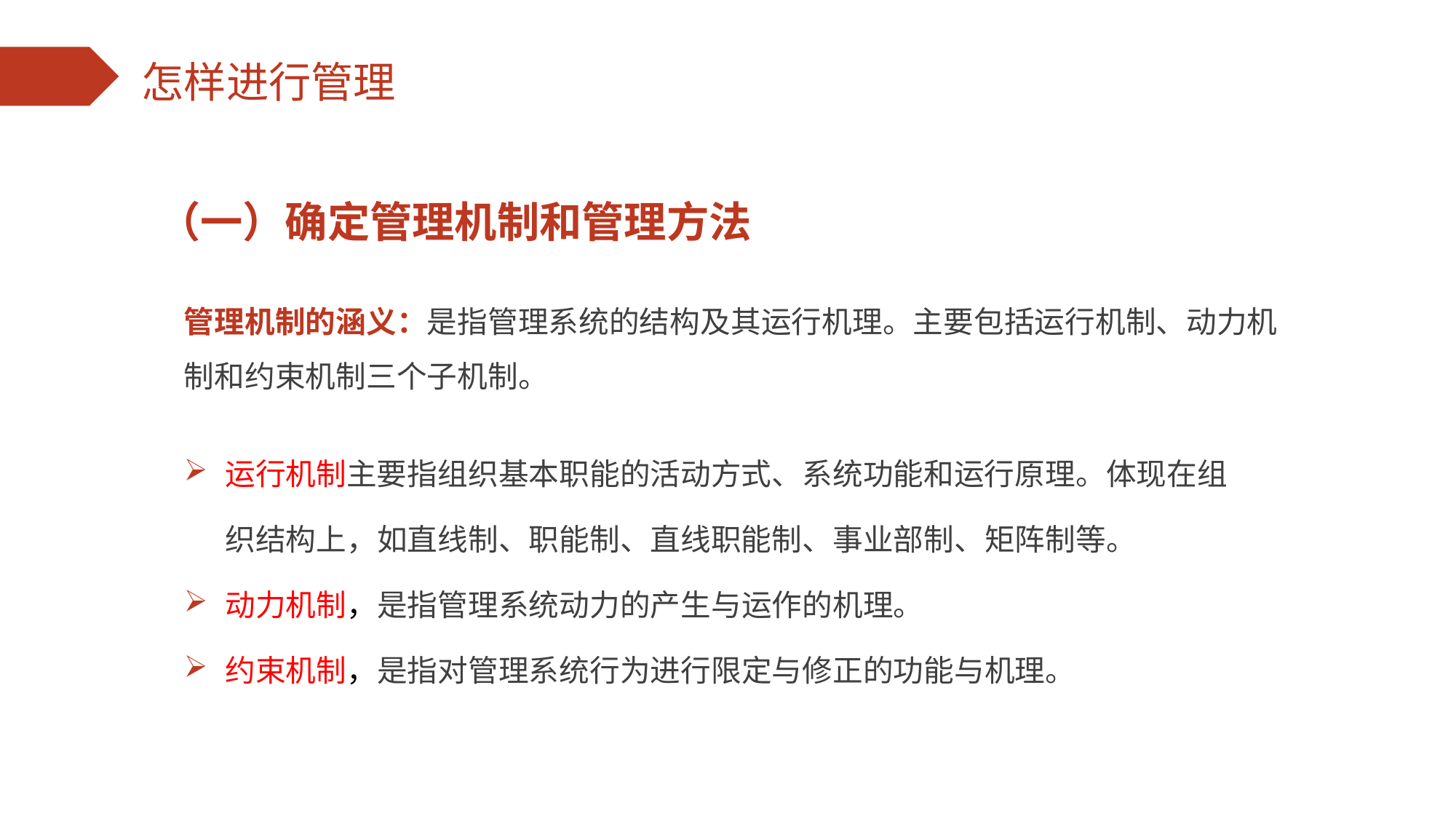

（一）确定管理机制和管理方法
管理机制的涵义：是指管理系统的结构及其运行机理。主要包括运行机制、动力机制和约束机制三个子机制。
运行机制主要指组织基本职能的活动方式、系统功能和运行原理。体现在组织结构上，如直线制、职能制、直线职能制、事业部制、矩阵制等。
动力机制，是指管理系统动力的产生与运作的机理。
约束机制，是指对管理系统行为进行限定与修正的功能与机理。